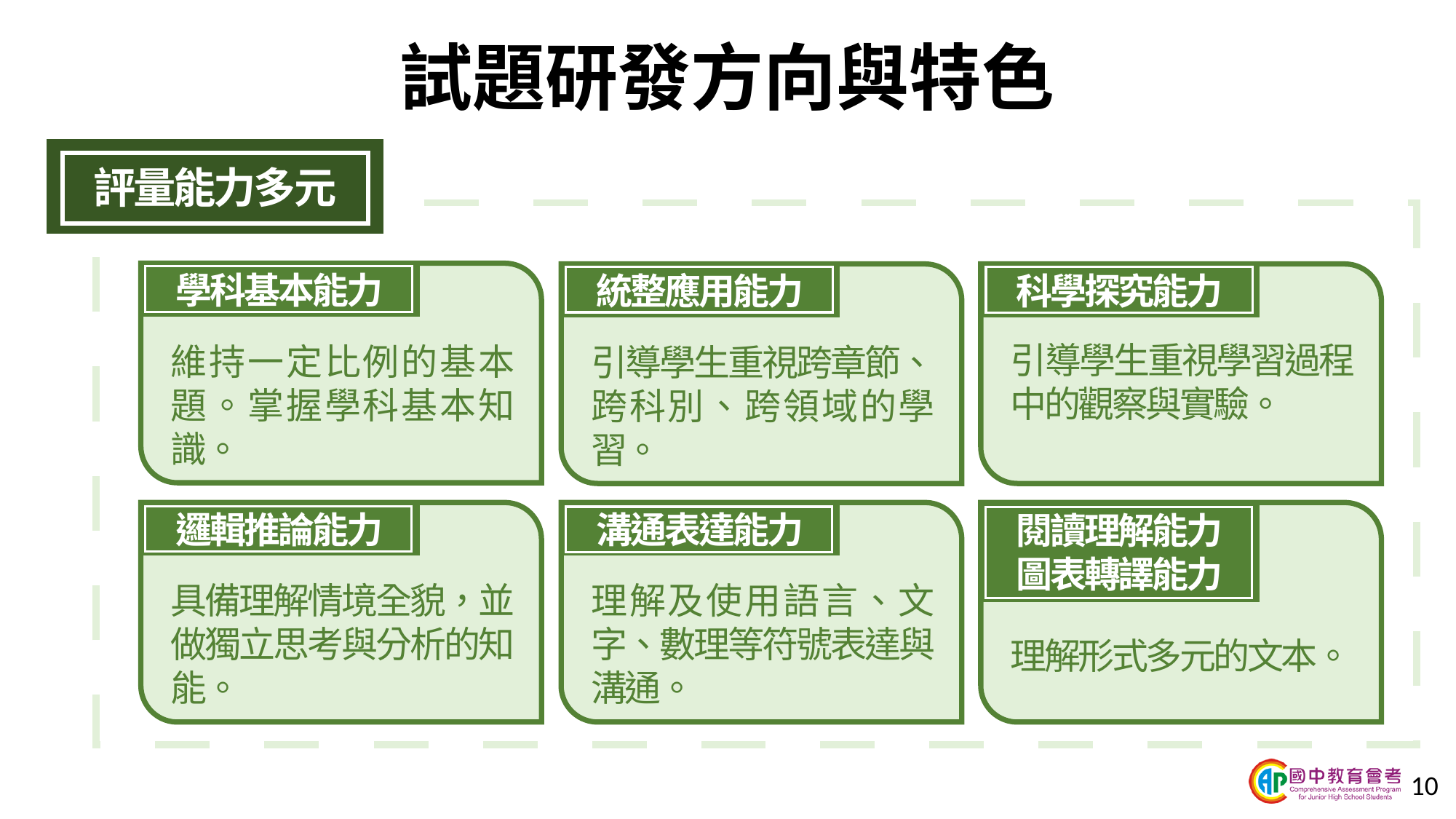

# 試題研發方向與特色
評量能力多元

學科基本能力
統整應用能力
科學探究能力

維持一定比例的基本題。掌握學科基本知識。
引導學生重視跨章節、跨科別、跨領域的學習。
引導學生重視學習過程中的觀察與實驗。

邏輯推論能力
溝通表達能力
閱讀理解能力
圖表轉譯能力

具備理解情境全貌，並做獨立思考與分析的知能。
理解及使用語言、文字、數理等符號表達與溝通。
理解形式多元的文本。
10